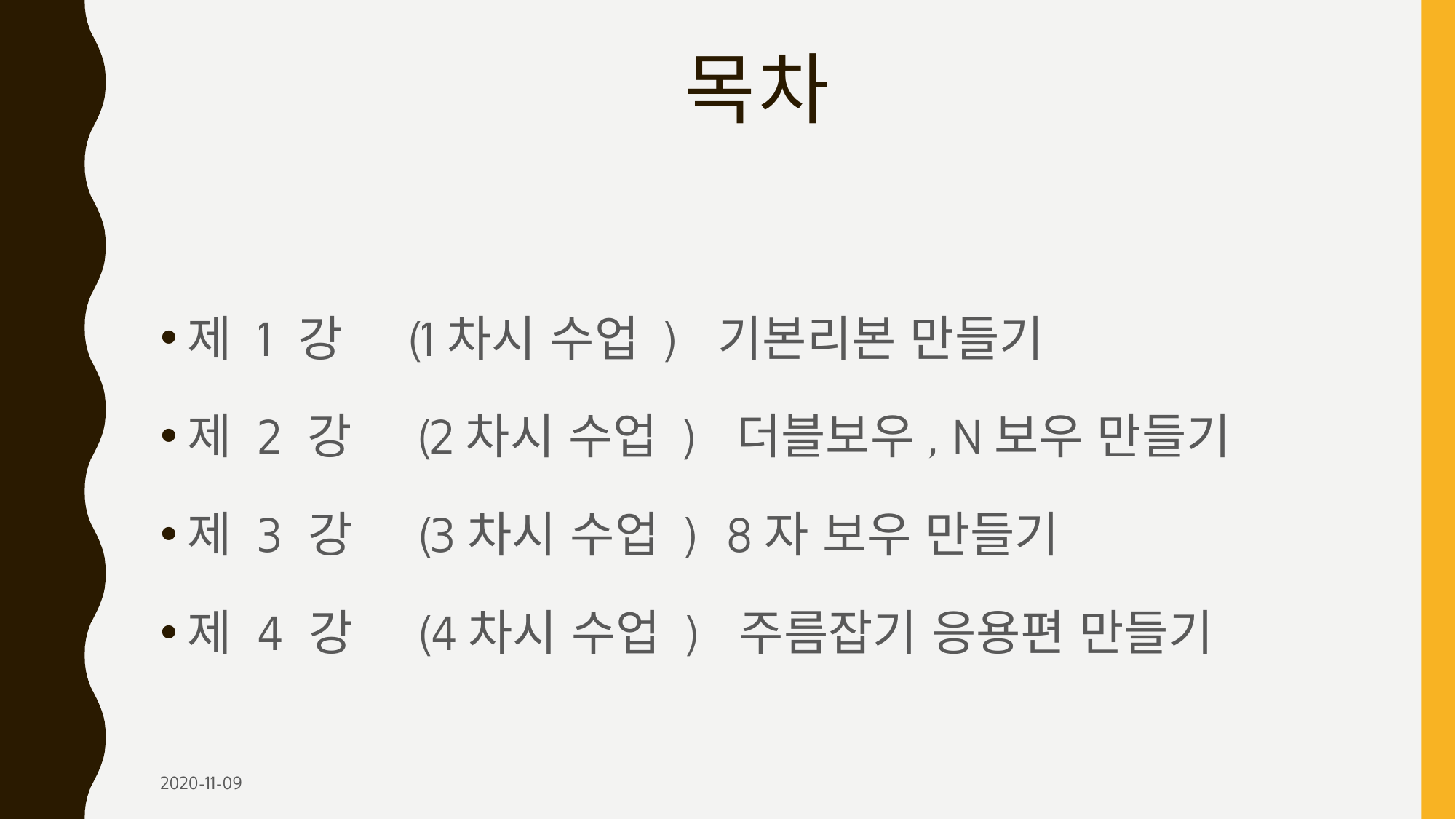

# 목차
제 1 강    (1차시 수업 )  기본리본 만들기
제 2 강    (2차시 수업 )  더블보우, N보우 만들기
제 3 강    (3차시 수업 )  8자 보우 만들기
제 4 강    (4차시 수업 )  주름잡기 응용편 만들기
2020-11-09